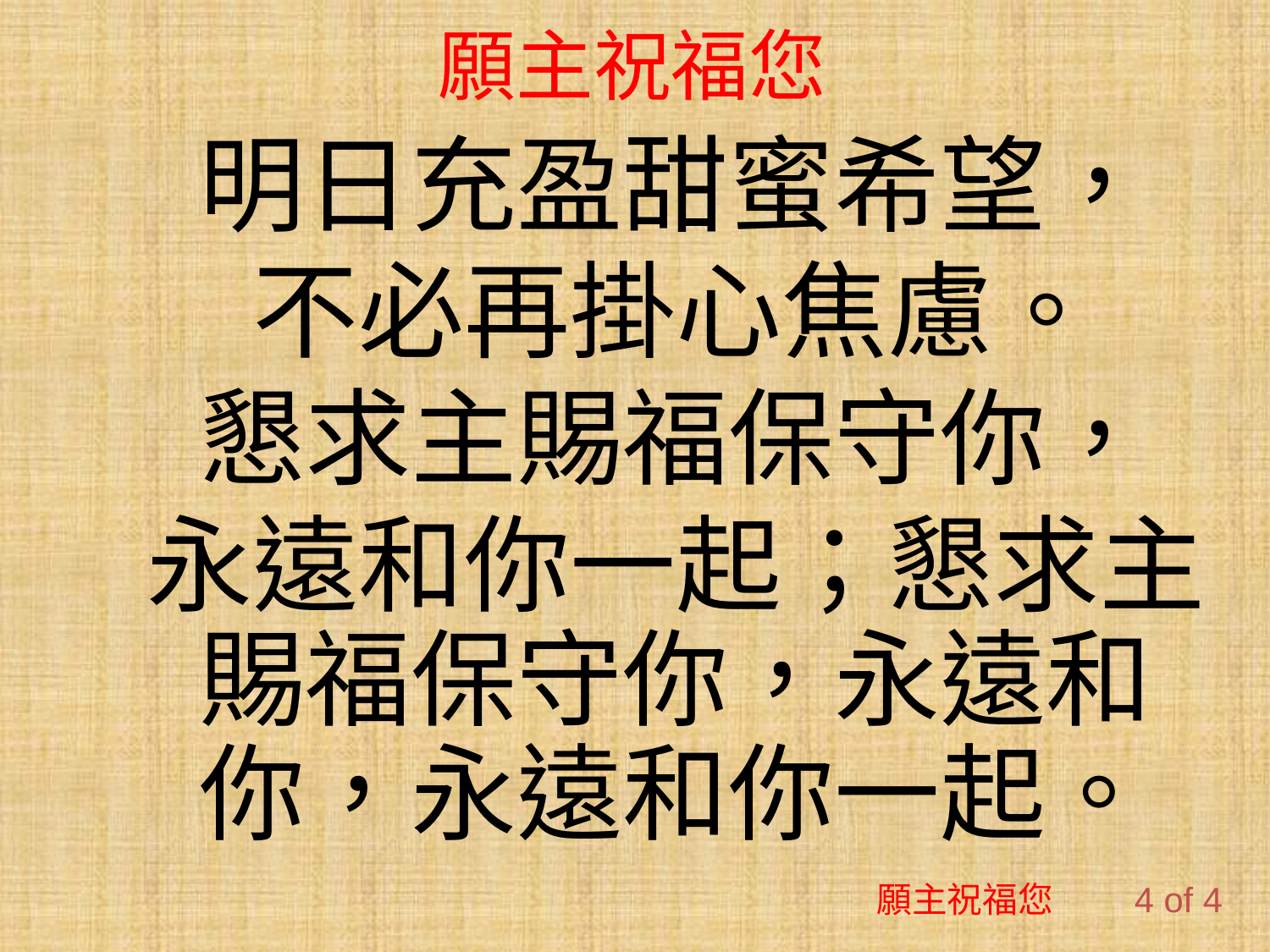

# 願主祝福您
明日充盈甜蜜希望，
不必再掛心焦慮。
懇求主賜福保守你，
永遠和你一起；懇求主賜福保守你，永遠和你，永遠和你一起。
願主祝福您         4 of 4